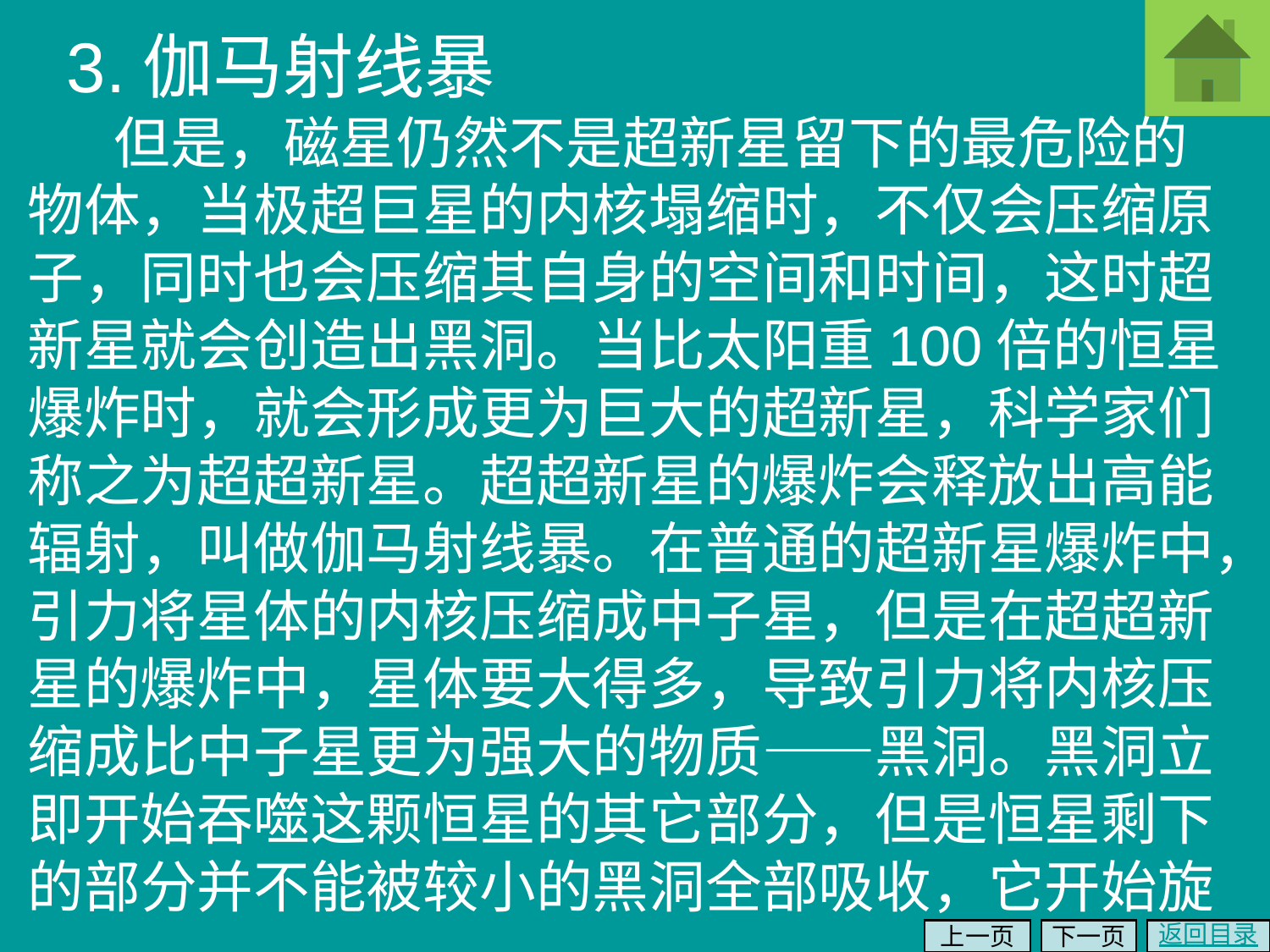

3.伽马射线暴
           但是，磁星仍然不是超新星留下的最危险的物体，当极超巨星的内核塌缩时，不仅会压缩原子，同时也会压缩其自身的空间和时间，这时超新星就会创造出黑洞。当比太阳重100倍的恒星爆炸时，就会形成更为巨大的超新星，科学家们称之为超超新星。超超新星的爆炸会释放出高能辐射，叫做伽马射线暴。在普通的超新星爆炸中，引力将星体的内核压缩成中子星，但是在超超新星的爆炸中，星体要大得多，导致引力将内核压缩成比中子星更为强大的物质——黑洞。黑洞立即开始吞噬这颗恒星的其它部分，但是恒星剩下的部分并不能被较小的黑洞全部吸收，它开始旋
上一页
下一页
返回目录